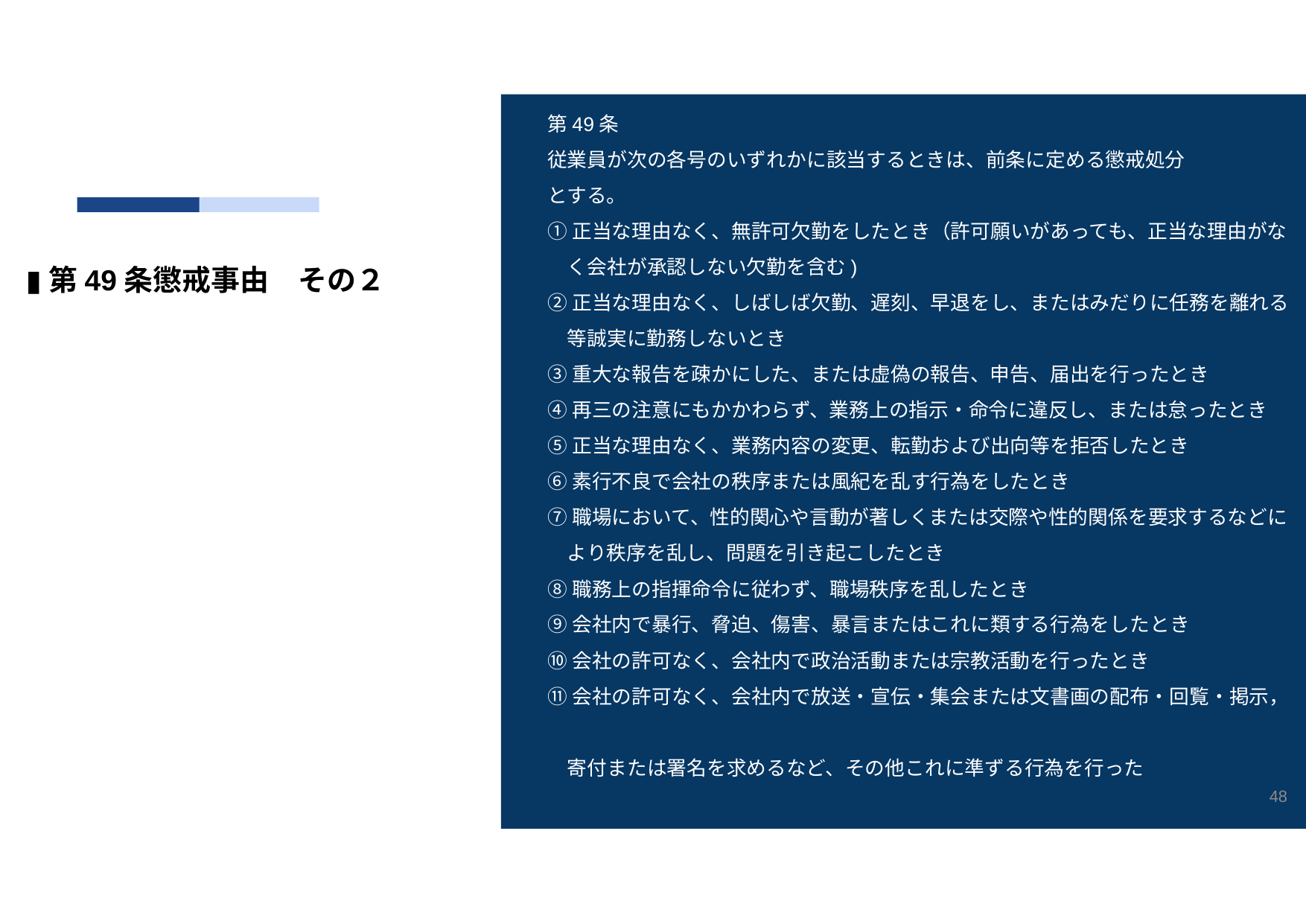

第49条
従業員が次の各号のいずれかに該当するときは、前条に定める懲戒処分
とする。
①正当な理由なく、無許可欠勤をしたとき（許可願いがあっても、正当な理由がな
　く会社が承認しない欠勤を含む)
②正当な理由なく、しばしば欠勤、遅刻、早退をし、またはみだりに任務を離れる
　等誠実に勤務しないとき
③重大な報告を疎かにした、または虚偽の報告、申告、届出を行ったとき
④再三の注意にもかかわらず、業務上の指示・命令に違反し、または怠ったとき
⑤正当な理由なく、業務内容の変更、転勤および出向等を拒否したとき
⑥素行不良で会社の秩序または風紀を乱す行為をしたとき
⑦職場において、性的関心や言動が著しくまたは交際や性的関係を要求するなどに
　より秩序を乱し、問題を引き起こしたとき
⑧職務上の指揮命令に従わず、職場秩序を乱したとき
⑨会社内で暴行、脅迫、傷害、暴言またはこれに類する行為をしたとき
⑩会社の許可なく、会社内で政治活動または宗教活動を行ったとき
⑪会社の許可なく、会社内で放送・宣伝・集会または文書画の配布・回覧・掲示，
　寄付または署名を求めるなど、その他これに準ずる行為を行った

▮第49条懲戒事由　その２

48